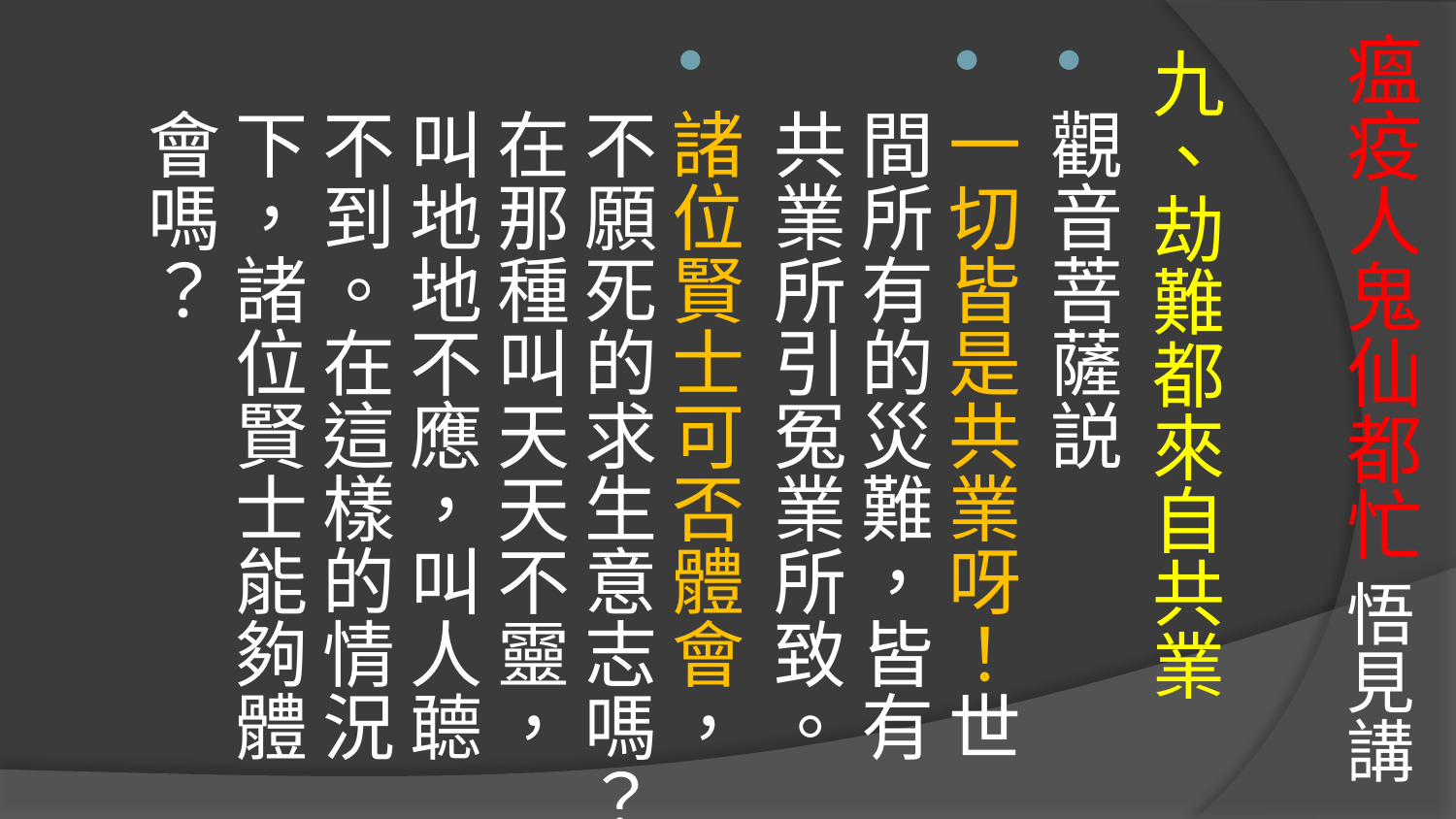

# 瘟疫人鬼仙都忙 悟見講
九、劫難都來自共業
觀音菩薩説
一切皆是共業呀！世間所有的災難，皆有共業所引冤業所致。
諸位賢士可否體會，不願死的求生意志嗎？在那種叫天天不靈，叫地地不應，叫人聼不到。在這樣的情況下，諸位賢士能夠體會嗎？